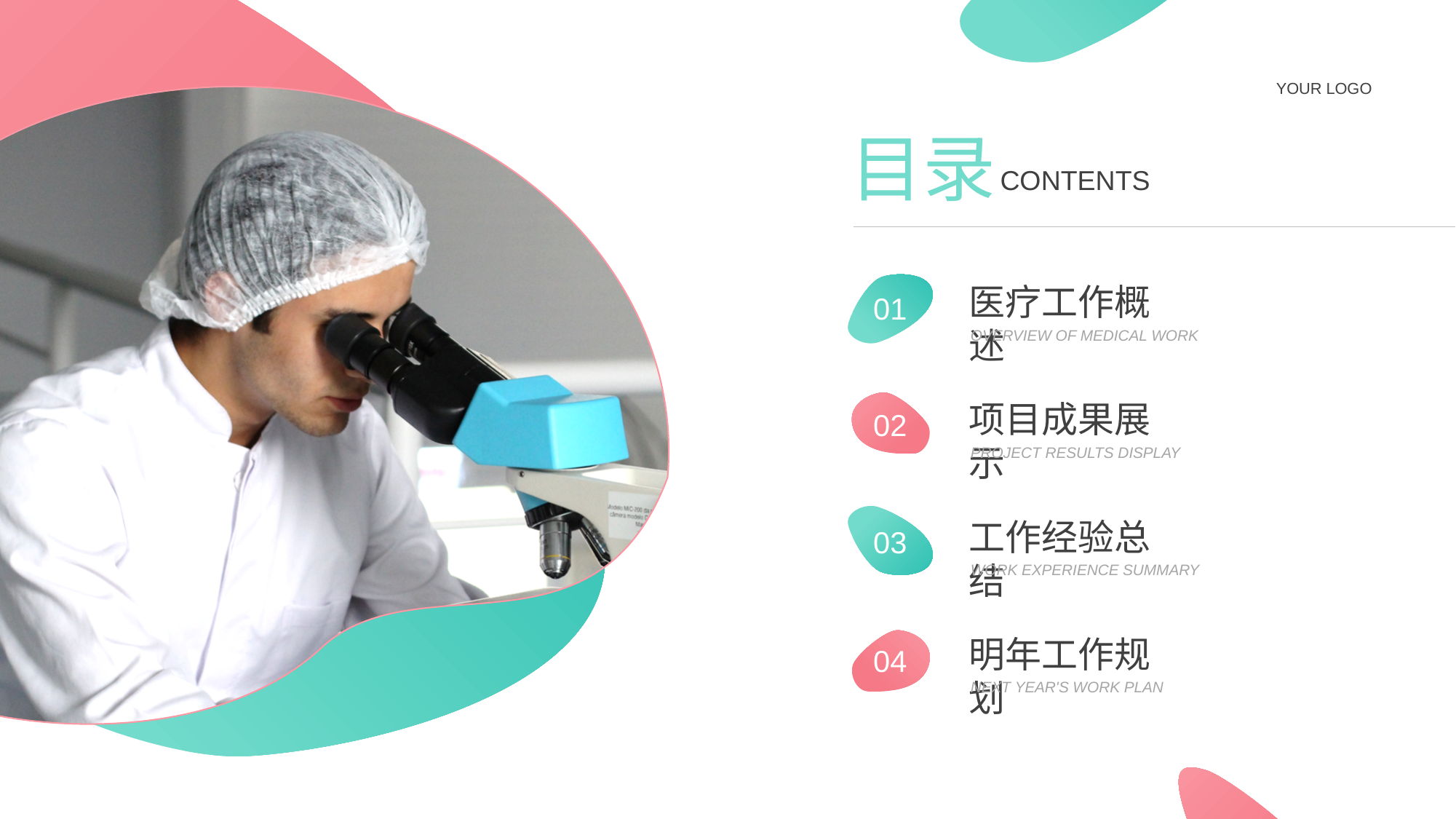

YOUR LOGO

目录
CONTENTS
医疗工作概述

01
OVERVIEW OF MEDICAL WORK

项目成果展示
02
PROJECT RESULTS DISPLAY

工作经验总结
03
WORK EXPERIENCE SUMMARY
明年工作规划

04
NEXT YEAR'S WORK PLAN